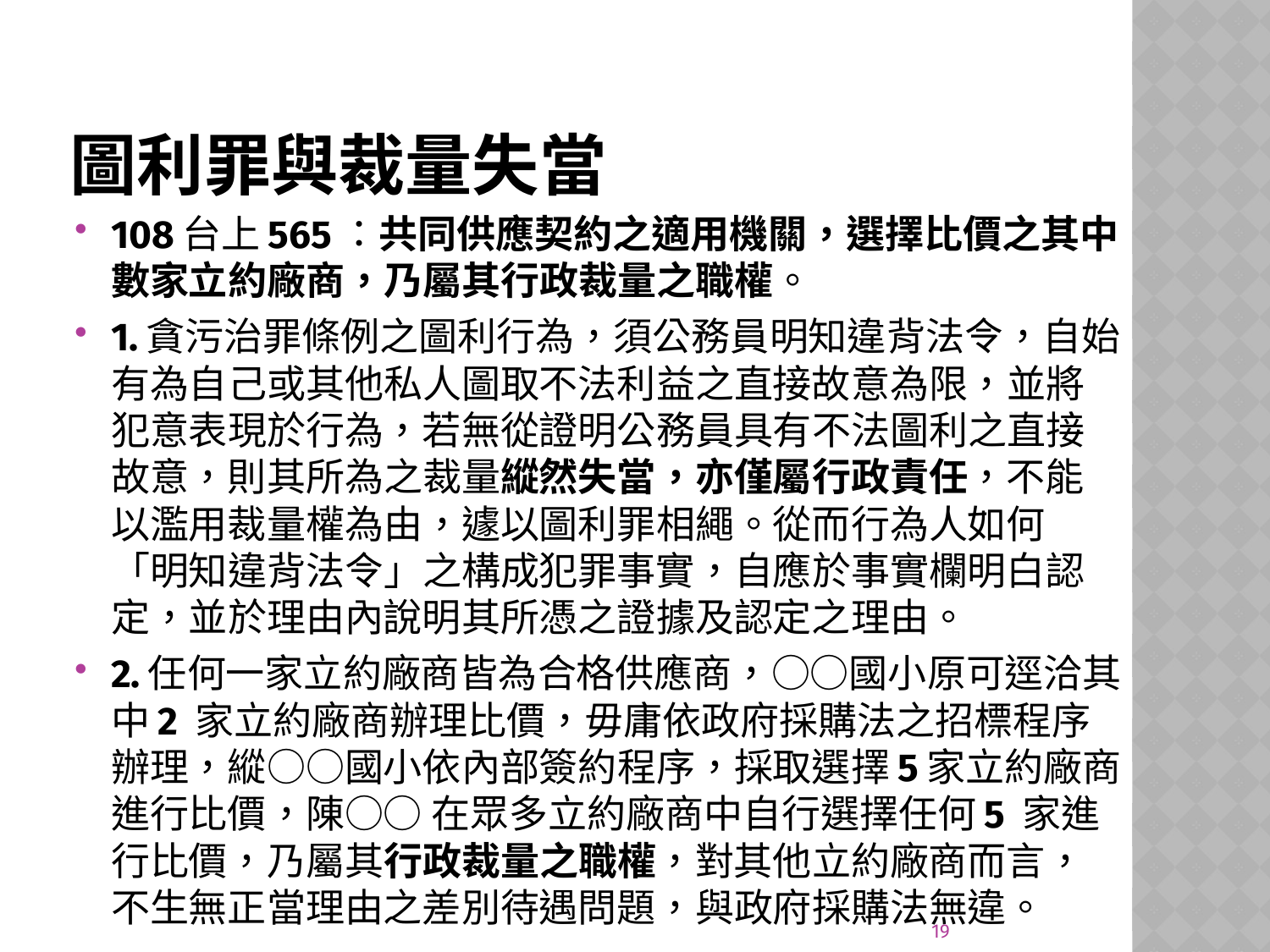

# 圖利罪與裁量失當
108台上565：共同供應契約之適用機關，選擇比價之其中數家立約廠商，乃屬其行政裁量之職權。
1.貪污治罪條例之圖利行為，須公務員明知違背法令，自始有為自己或其他私人圖取不法利益之直接故意為限，並將犯意表現於行為，若無從證明公務員具有不法圖利之直接故意，則其所為之裁量縱然失當，亦僅屬行政責任，不能以濫用裁量權為由，遽以圖利罪相繩。從而行為人如何「明知違背法令」之構成犯罪事實，自應於事實欄明白認定，並於理由內說明其所憑之證據及認定之理由。
2.任何一家立約廠商皆為合格供應商，○○國小原可逕洽其中2 家立約廠商辦理比價，毋庸依政府採購法之招標程序辦理，縱○○國小依內部簽約程序，採取選擇5家立約廠商進行比價，陳○○ 在眾多立約廠商中自行選擇任何5 家進行比價，乃屬其行政裁量之職權，對其他立約廠商而言，不生無正當理由之差別待遇問題，與政府採購法無違。
19